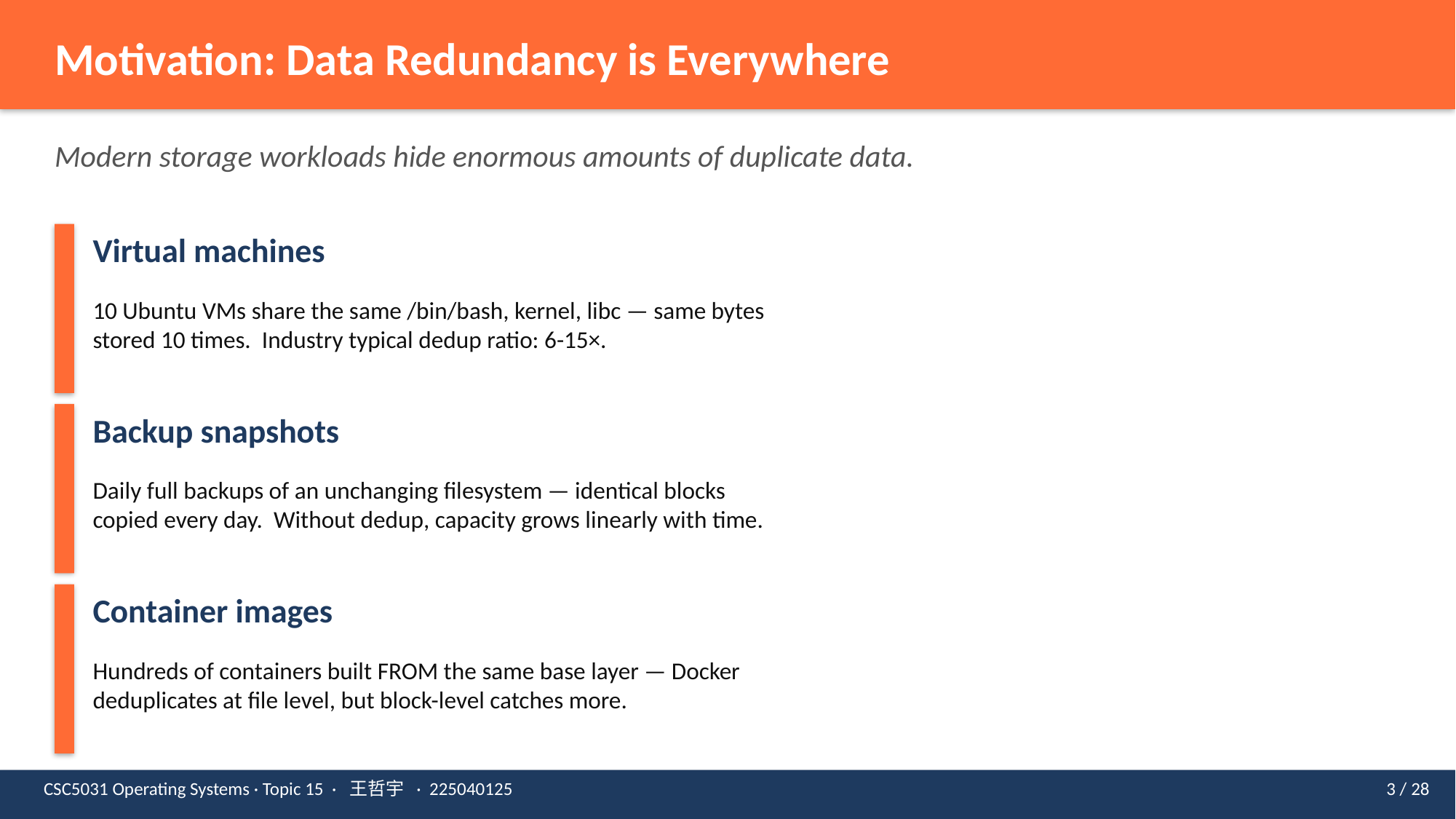

Motivation: Data Redundancy is Everywhere
Modern storage workloads hide enormous amounts of duplicate data.

Virtual machines
10 Ubuntu VMs share the same /bin/bash, kernel, libc — same bytes
stored 10 times.  Industry typical dedup ratio: 6-15×.

Backup snapshots
Daily full backups of an unchanging filesystem — identical blocks
copied every day.  Without dedup, capacity grows linearly with time.

Container images
Hundreds of containers built FROM the same base layer — Docker
deduplicates at file level, but block-level catches more.

CSC5031 Operating Systems · Topic 15  ·  王哲宇  ·  225040125
3 / 28